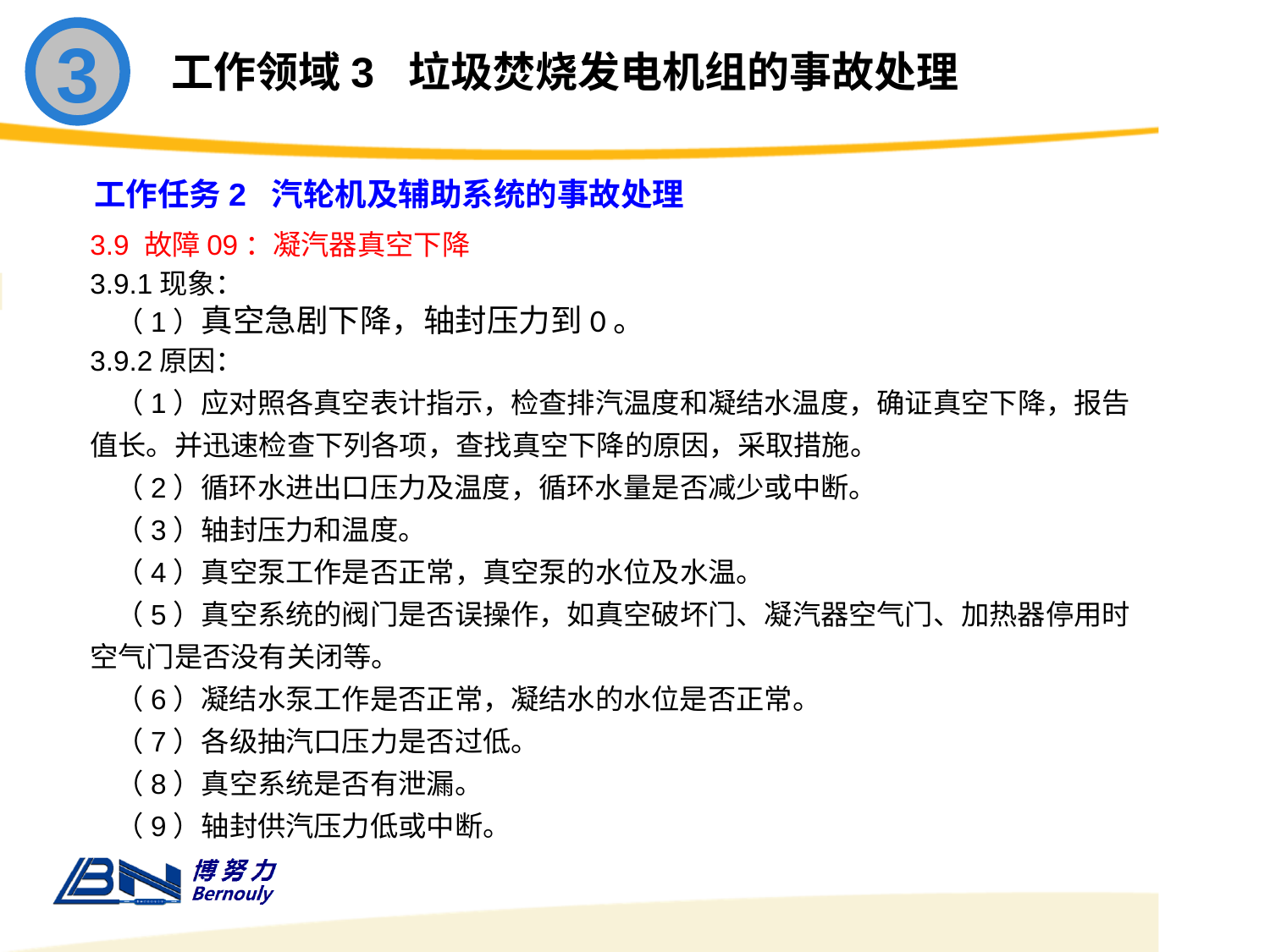

3
工作领域3  垃圾焚烧发电机组的事故处理
工作任务2  汽轮机及辅助系统的事故处理
3.9 故障09：凝汽器真空下降
3.9.1现象：
   （1）真空急剧下降，轴封压力到0。
3.9.2原因：
   （1）应对照各真空表计指示，检查排汽温度和凝结水温度，确证真空下降，报告值长。并迅速检查下列各项，查找真空下降的原因，采取措施。
   （2）循环水进出口压力及温度，循环水量是否减少或中断。
   （3）轴封压力和温度。
   （4）真空泵工作是否正常，真空泵的水位及水温。
   （5）真空系统的阀门是否误操作，如真空破坏门、凝汽器空气门、加热器停用时空气门是否没有关闭等。
   （6）凝结水泵工作是否正常，凝结水的水位是否正常。
   （7）各级抽汽口压力是否过低。
   （8）真空系统是否有泄漏。
   （9）轴封供汽压力低或中断。